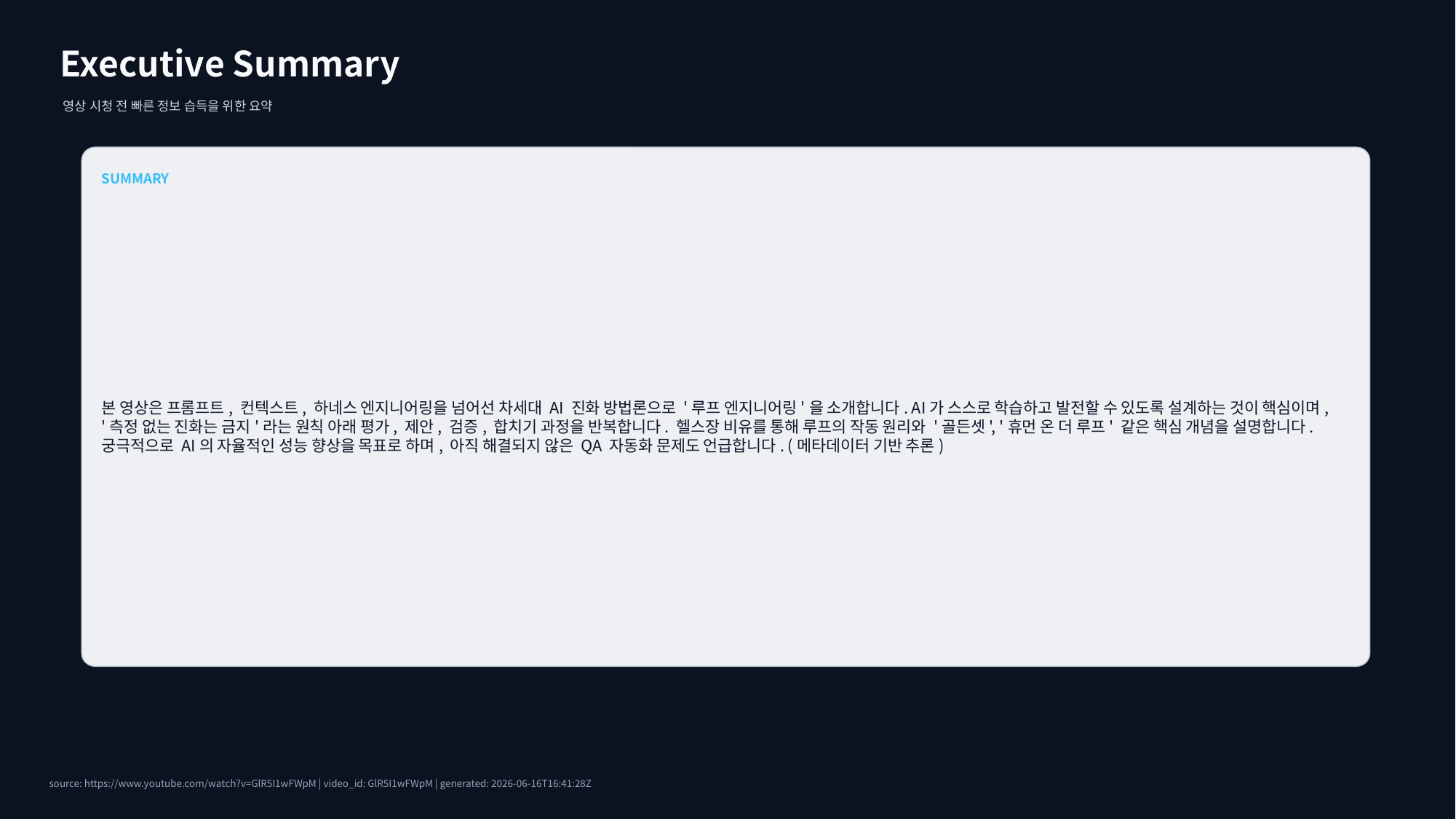

Executive Summary
영상 시청 전 빠른 정보 습득을 위한 요약

SUMMARY
본 영상은 프롬프트, 컨텍스트, 하네스 엔지니어링을 넘어선 차세대 AI 진화 방법론으로 '루프 엔지니어링'을 소개합니다. AI가 스스로 학습하고 발전할 수 있도록 설계하는 것이 핵심이며, '측정 없는 진화는 금지'라는 원칙 아래 평가, 제안, 검증, 합치기 과정을 반복합니다. 헬스장 비유를 통해 루프의 작동 원리와 '골든셋', '휴먼 온 더 루프' 같은 핵심 개념을 설명합니다. 궁극적으로 AI의 자율적인 성능 향상을 목표로 하며, 아직 해결되지 않은 QA 자동화 문제도 언급합니다. (메타데이터 기반 추론)
source: https://www.youtube.com/watch?v=GlR5I1wFWpM | video_id: GlR5I1wFWpM | generated: 2026-06-16T16:41:28Z